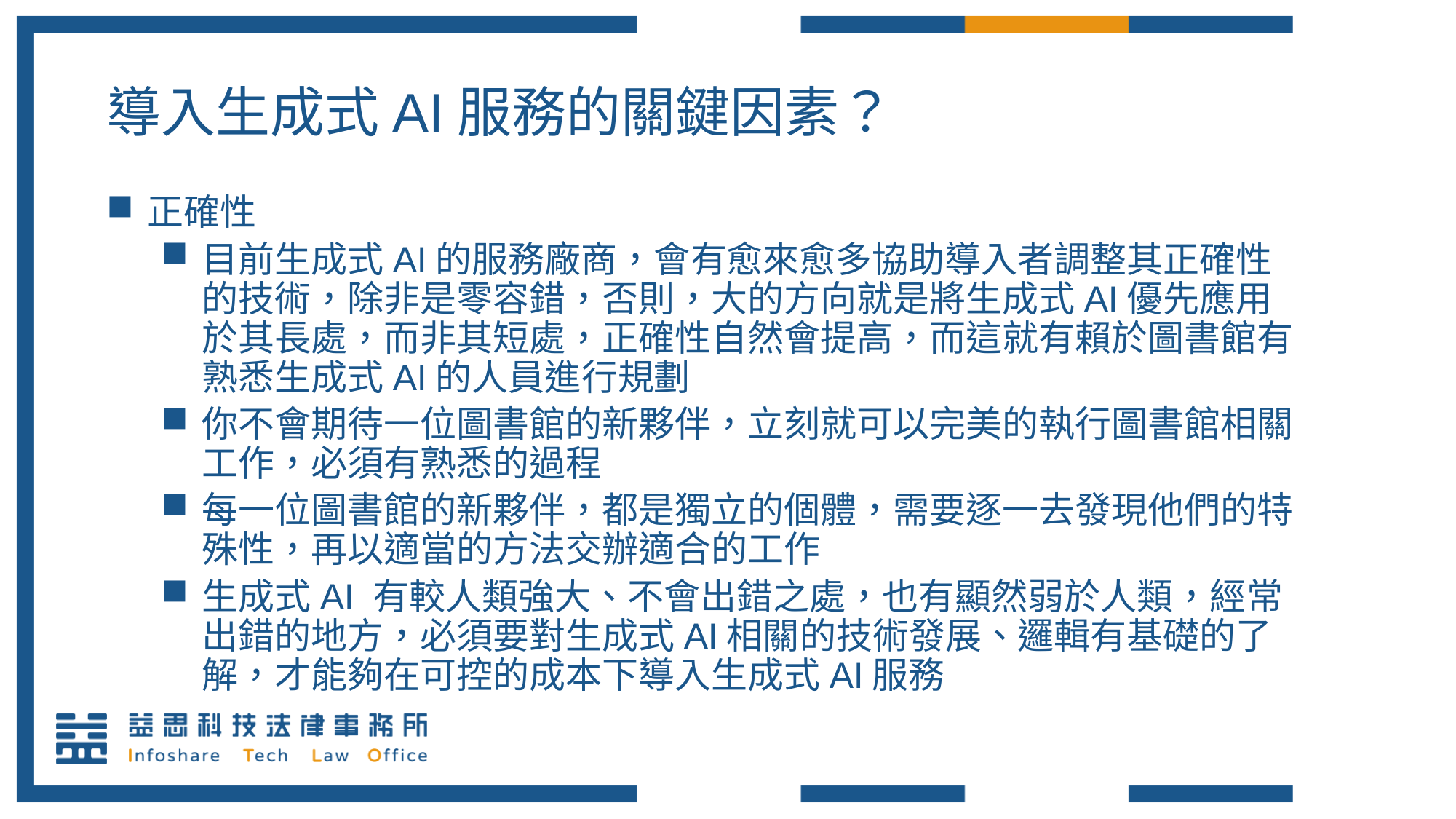

導入生成式AI服務的關鍵因素？
正確性
目前生成式AI的服務廠商，會有愈來愈多協助導入者調整其正確性的技術，除非是零容錯，否則，大的方向就是將生成式AI優先應用於其長處，而非其短處，正確性自然會提高，而這就有賴於圖書館有熟悉生成式AI的人員進行規劃
你不會期待一位圖書館的新夥伴，立刻就可以完美的執行圖書館相關工作，必須有熟悉的過程
每一位圖書館的新夥伴，都是獨立的個體，需要逐一去發現他們的特殊性，再以適當的方法交辦適合的工作
生成式AI 有較人類強大、不會出錯之處，也有顯然弱於人類，經常出錯的地方，必須要對生成式AI相關的技術發展、邏輯有基礎的了解，才能夠在可控的成本下導入生成式AI服務